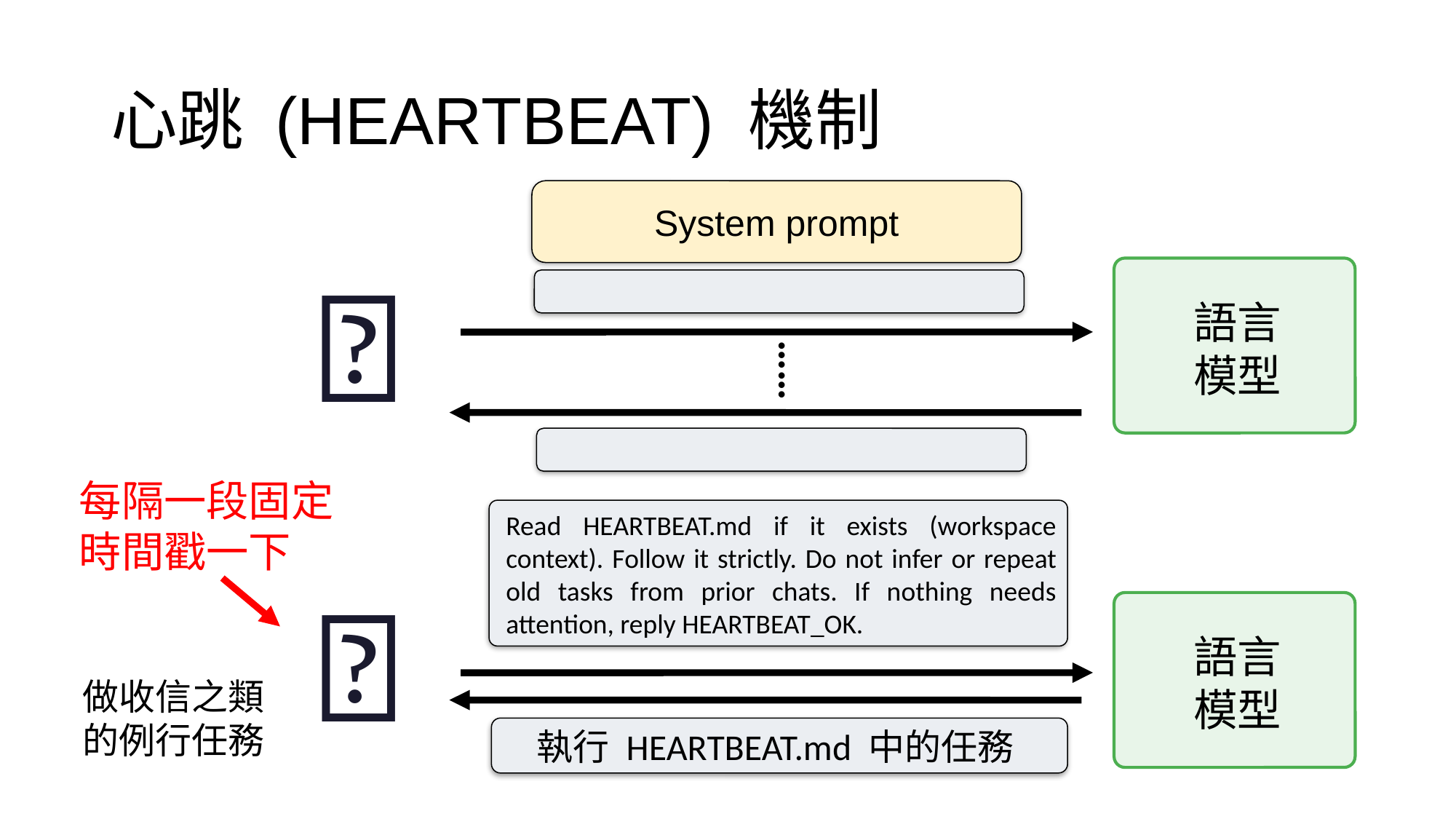

# 心跳 (HEARTBEAT) 機制
System prompt
🦞

語言
模型

……

每隔一段固定時間戳一下

Read HEARTBEAT.md if it exists (workspace context). Follow it strictly. Do not infer or repeat old tasks from prior chats. If nothing needs attention, reply HEARTBEAT_OK.

🦞

語言
模型
做收信之類的例行任務

執行 HEARTBEAT.md 中的任務